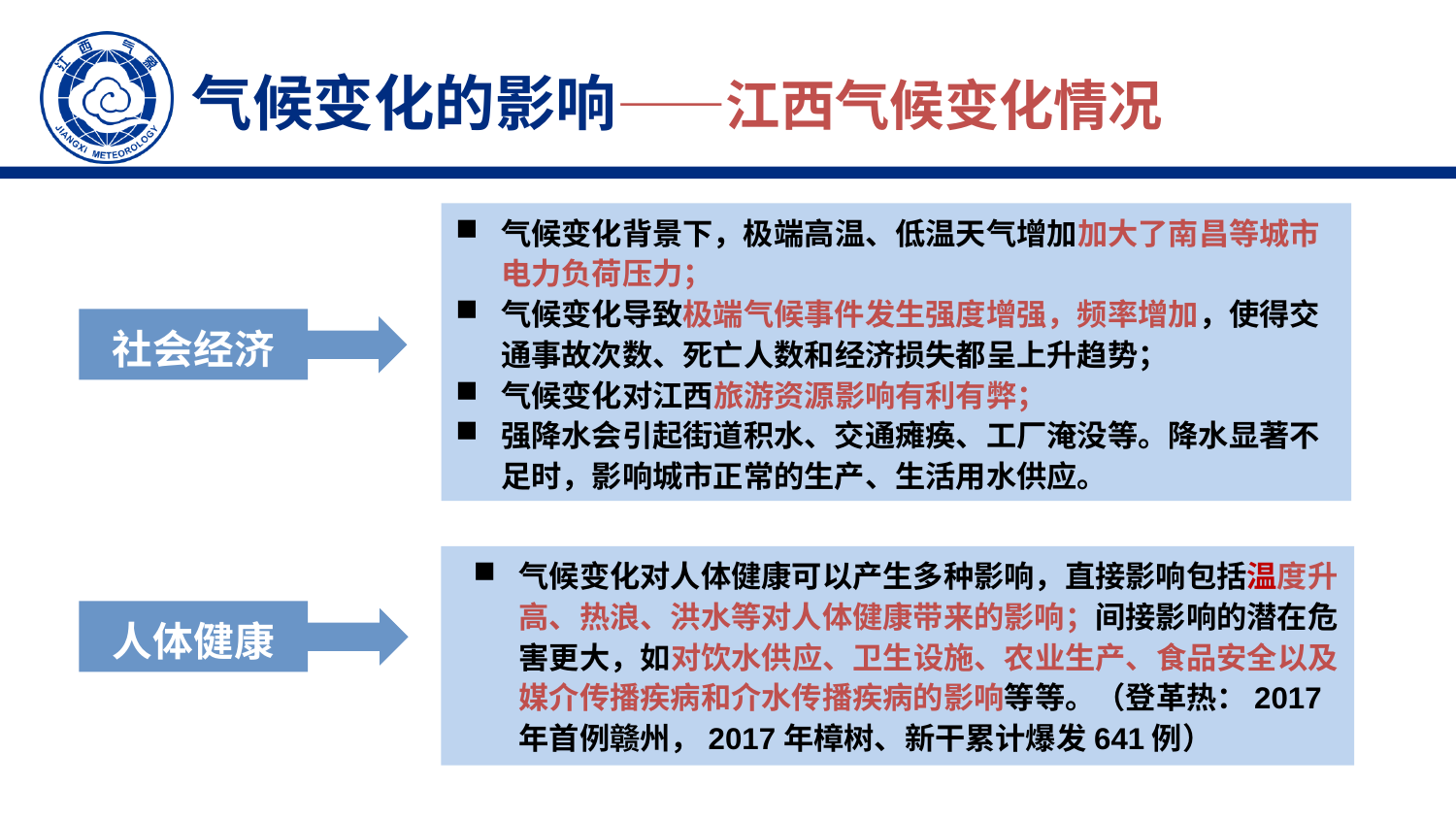

气候变化的影响——江西气候变化情况

气候变化背景下，极端高温、低温天气增加加大了南昌等城市电力负荷压力；
气候变化导致极端气候事件发生强度增强，频率增加，使得交通事故次数、死亡人数和经济损失都呈上升趋势；
气候变化对江西旅游资源影响有利有弊；
强降水会引起街道积水、交通瘫痪、工厂淹没等。降水显著不足时，影响城市正常的生产、生活用水供应。
社会经济

气候变化对人体健康可以产生多种影响，直接影响包括温度升高、热浪、洪水等对人体健康带来的影响；间接影响的潜在危害更大，如对饮水供应、卫生设施、农业生产、食品安全以及媒介传播疾病和介水传播疾病的影响等等。（登革热：2017年首例赣州，2017年樟树、新干累计爆发641例）
人体健康